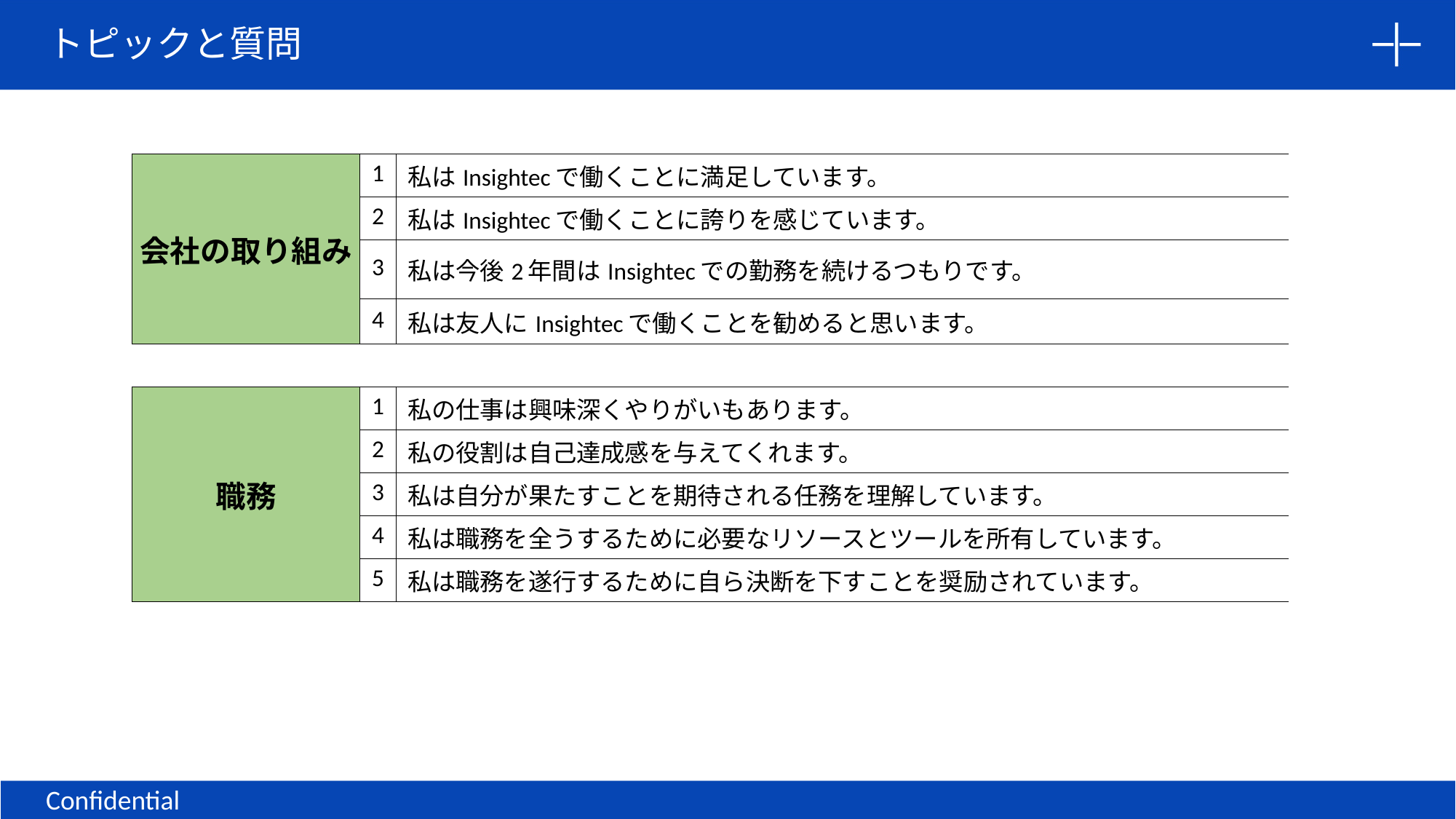

トピックと質問
| 会社の取り組み | 1 | 私はInsightecで働くことに満足しています。 |
| --- | --- | --- |
|  | 2 | 私はInsightecで働くことに誇りを感じています。 |
|  | 3 | 私は今後2年間はInsightecでの勤務を続けるつもりです。 |
|  | 4 | 私は友人にInsightecで働くことを勧めると思います。 |
|  |  |  |
| 職務 | 1 | 私の仕事は興味深くやりがいもあります。 |
|  | 2 | 私の役割は自己達成感を与えてくれます。 |
|  | 3 | 私は自分が果たすことを期待される任務を理解しています。 |
|  | 4 | 私は職務を全うするために必要なリソースとツールを所有しています。 |
|  | 5 | 私は職務を遂行するために自ら決断を下すことを奨励されています。 |